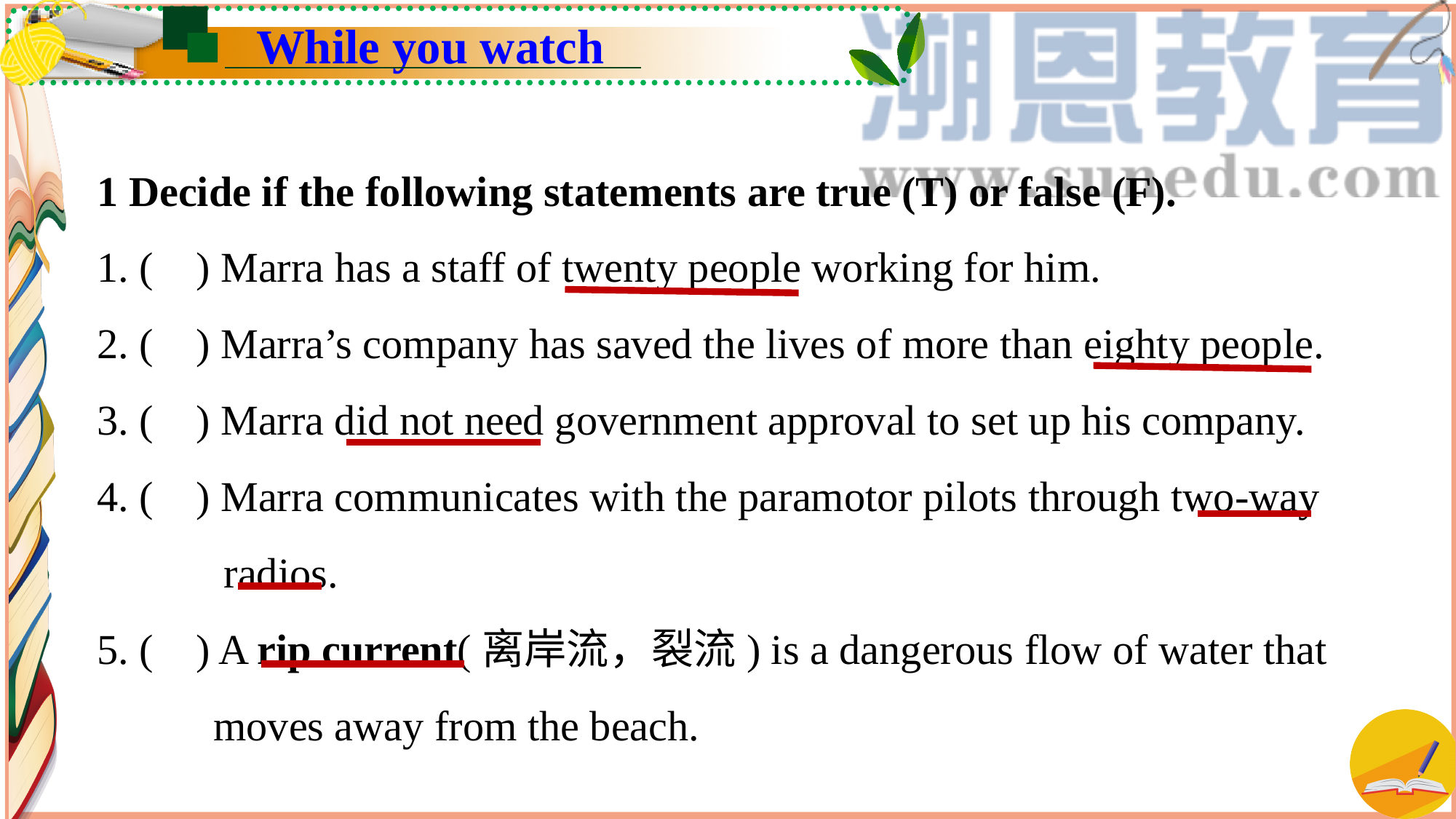

While you watch

1 Decide if the following statements are true (T) or false (F).
1. (    ) Marra has a staff of twenty people working for him.
2. (    ) Marra’s company has saved the lives of more than eighty people.
3. (    ) Marra did not need government approval to set up his company.
4. (    ) Marra communicates with the paramotor pilots through two-way
            radios.
5. (    ) A rip current(离岸流，裂流) is a dangerous flow of water that
           moves away from the beach.